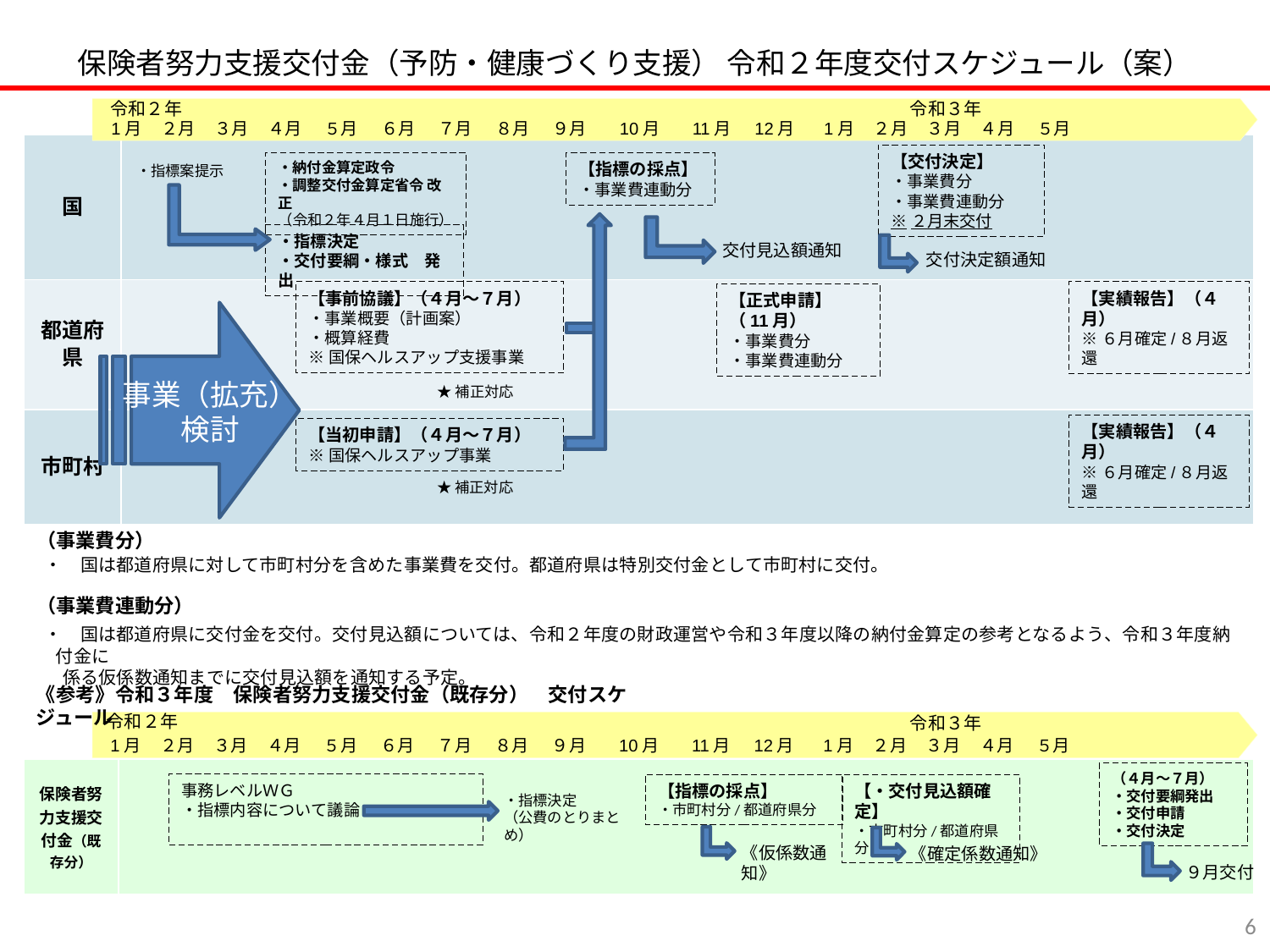

保険者努力支援交付金（予防・健康づくり支援） 令和２年度交付スケジュール（案）
令和２年
令和３年

1月     ２月     ３月     ４月      ５月      ６月      ７月      ８月      ９月   　10月   　11月     12月　  1月     ２月     ３月     ４月      ５月
| 国 |  |
| --- | --- |
| 都道府県 |  |
| 市町村 |  |
【交付決定】
・事業費分
・事業費連動分
※２月末交付
・納付金算定政令
・調整交付金算定省令 改正
（令和２年４月１日施行）
【指標の採点】
・事業費連動分
・指標案提示

・指標決定
・交付要綱・様式　発出
交付見込額通知

交付決定額通知
【実績報告】（４月）
※６月確定/８月返還
【事前協議】（４月～７月）
・事業概要（計画案）
・概算経費
※国保ヘルスアップ支援事業
【正式申請】（11月）
・事業費分
・事業費連動分

事業（拡充）
検討
★補正対応
【実績報告】（４月）
※６月確定/８月返還
【当初申請】（４月～７月）
※国保ヘルスアップ事業
★補正対応
（事業費分）
・　国は都道府県に対して市町村分を含めた事業費を交付。都道府県は特別交付金として市町村に交付。
（事業費連動分）
・　国は都道府県に交付金を交付。交付見込額については、令和２年度の財政運営や令和３年度以降の納付金算定の参考となるよう、令和３年度納付金に
　係る仮係数通知までに交付見込額を通知する予定。
《参考》令和３年度　保険者努力支援交付金（既存分）　交付スケジュール
令和２年
令和３年

1月     ２月     ３月     ４月      ５月      ６月      ７月      ８月      ９月   　10月   　11月     12月　  1月     ２月     ３月     ４月      ５月
| 保険者努力支援交付金（既存分） |  |
| --- | --- |
（４月～７月）
・交付要綱発出
・交付申請
・交付決定
事務レベルＷＧ
・指標内容について議論

【・交付見込額確定】
・市町村分/都道府県分
【指標の採点】
・市町村分/都道府県分
・指標決定
（公費のとりまとめ）

《仮係数通知》
《確定係数通知》

９月交付
6